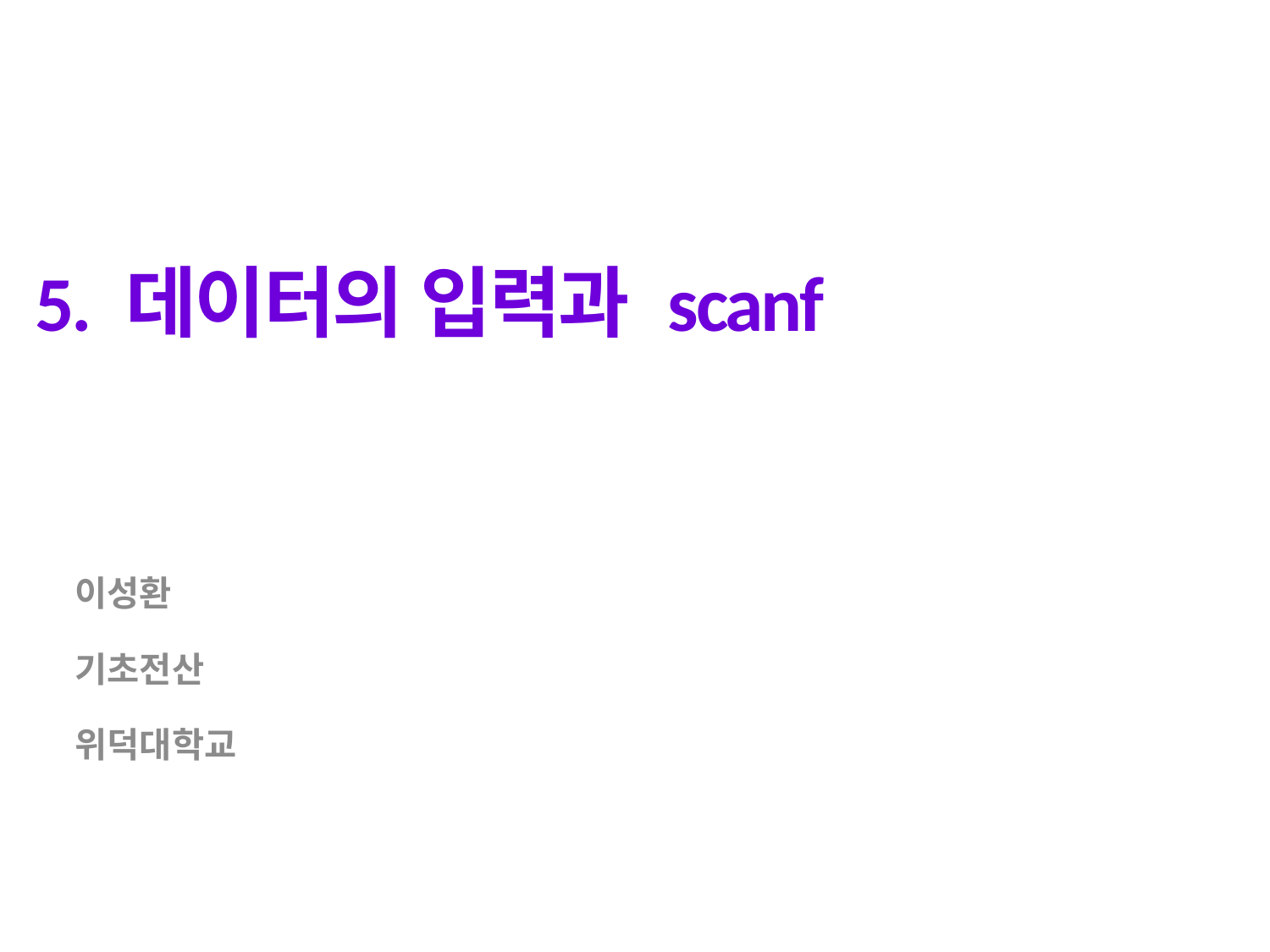

# 5. 데이터의 입력과 scanf
이성환

기초전산

위덕대학교